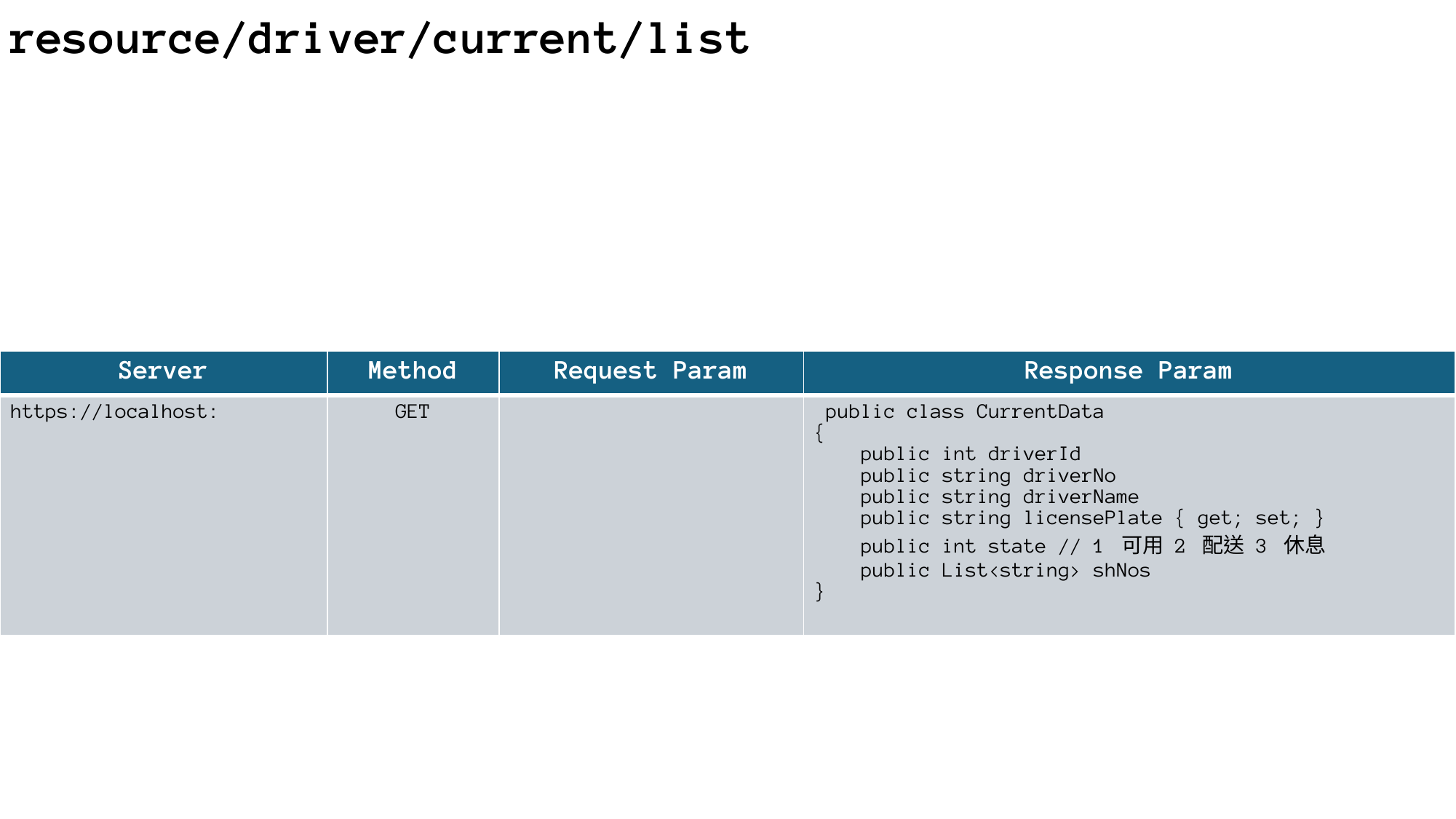

resource/driver/current/list
| Server | Method | Request Param | Response Param |
| --- | --- | --- | --- |
| https://localhost: | GET |  | public class CurrentData { public int driverId public string driverNo public string driverName public string licensePlate { get; set; } public int state // 1 可用 2 配送 3 休息 public List<string> shNos } |